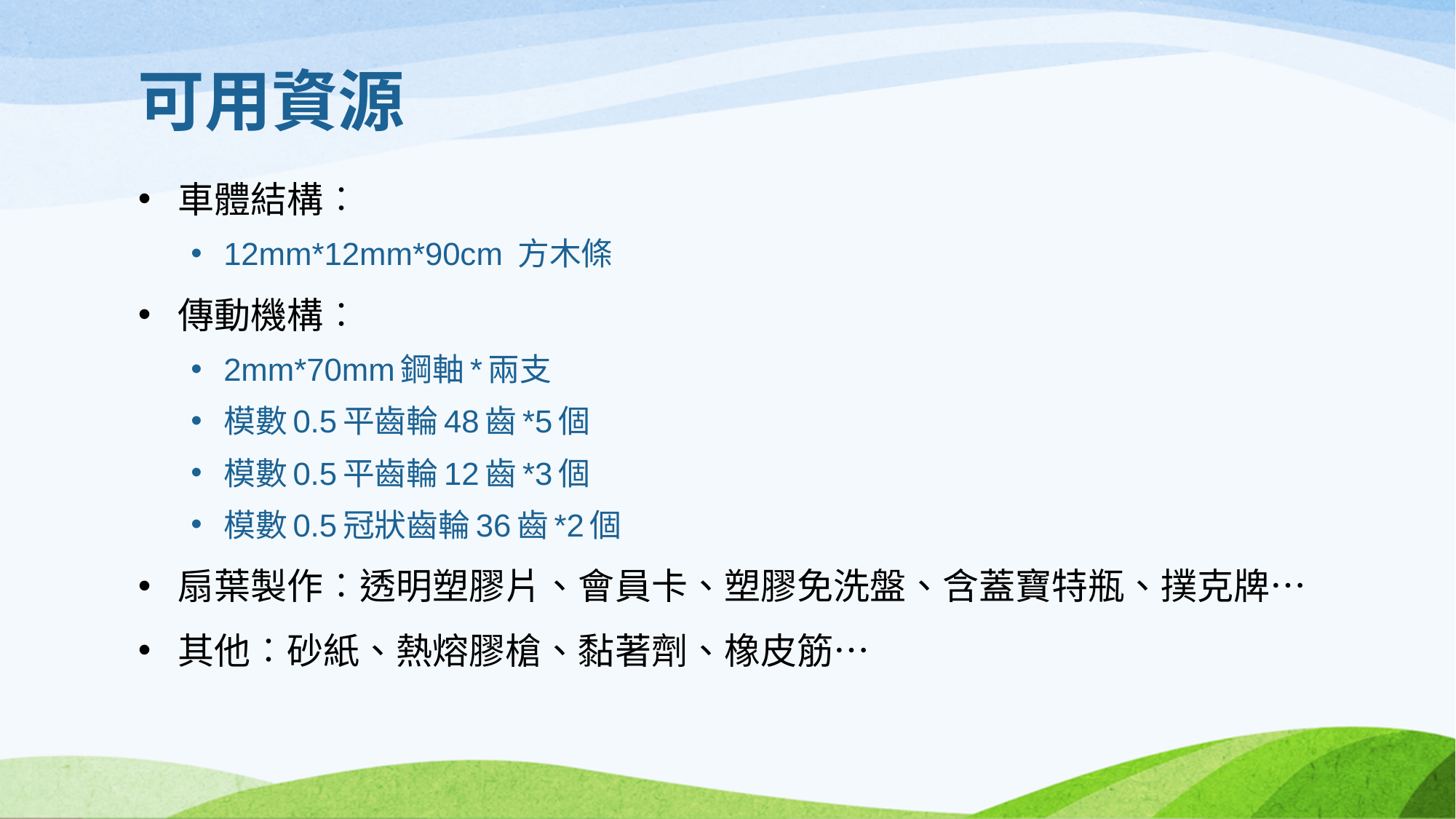

# 可用資源
車體結構︰
12mm*12mm*90cm 方木條
傳動機構︰
2mm*70mm鋼軸*兩支
模數0.5平齒輪48齒*5個
模數0.5平齒輪12齒*3個
模數0.5冠狀齒輪36齒*2個
扇葉製作︰透明塑膠片、會員卡、塑膠免洗盤、含蓋寶特瓶、撲克牌…
其他︰砂紙、熱熔膠槍、黏著劑、橡皮筋…